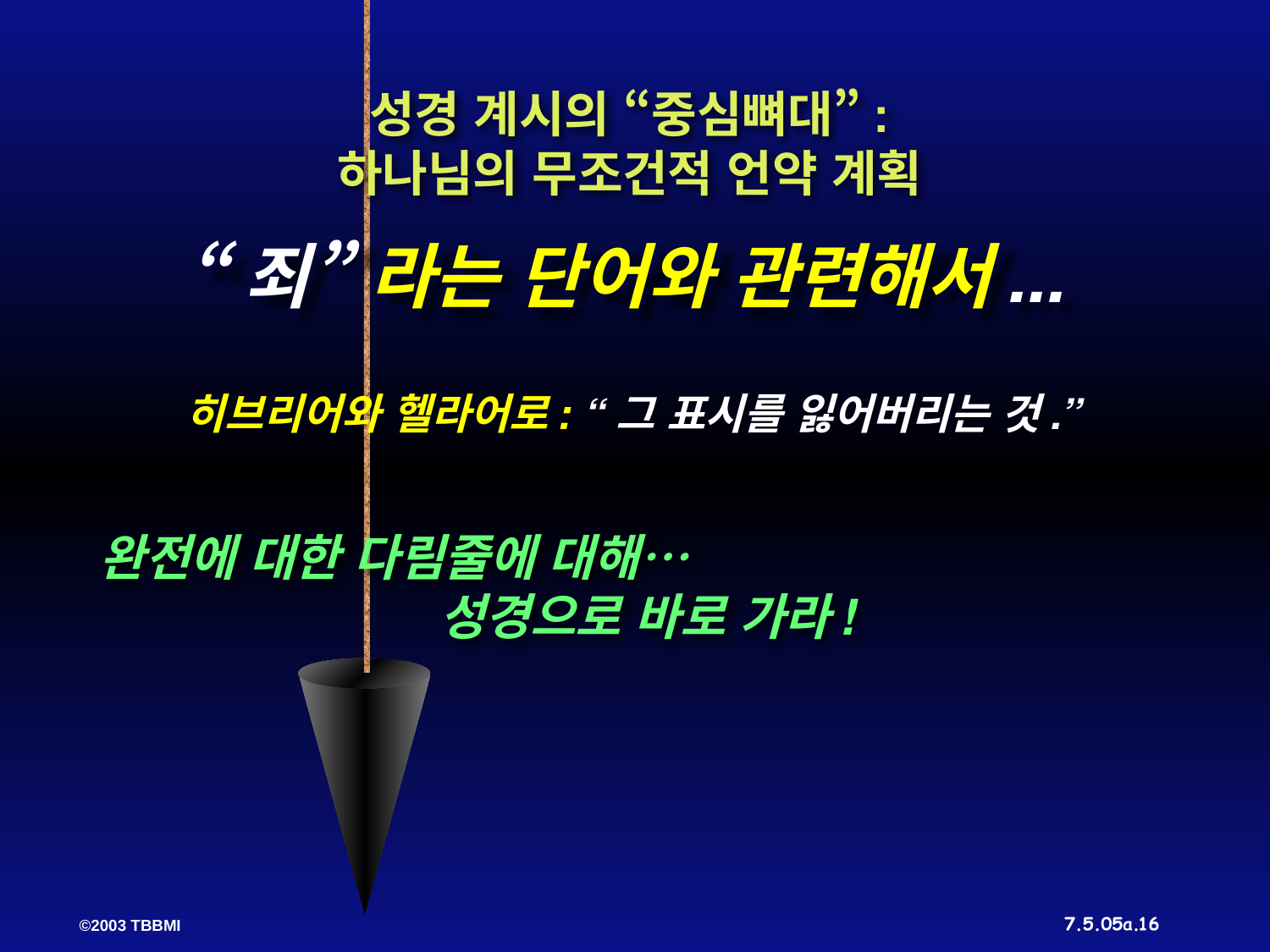

성경 계시의 “중심뼈대”:
하나님의 무조건적 언약 계획
“죄” 라는 단어와 관련해서...
히브리어와 헬라어로: “그 표시를 잃어버리는 것.”
완전에 대한 다림줄에 대해…                                      성경으로 바로 가라!

16